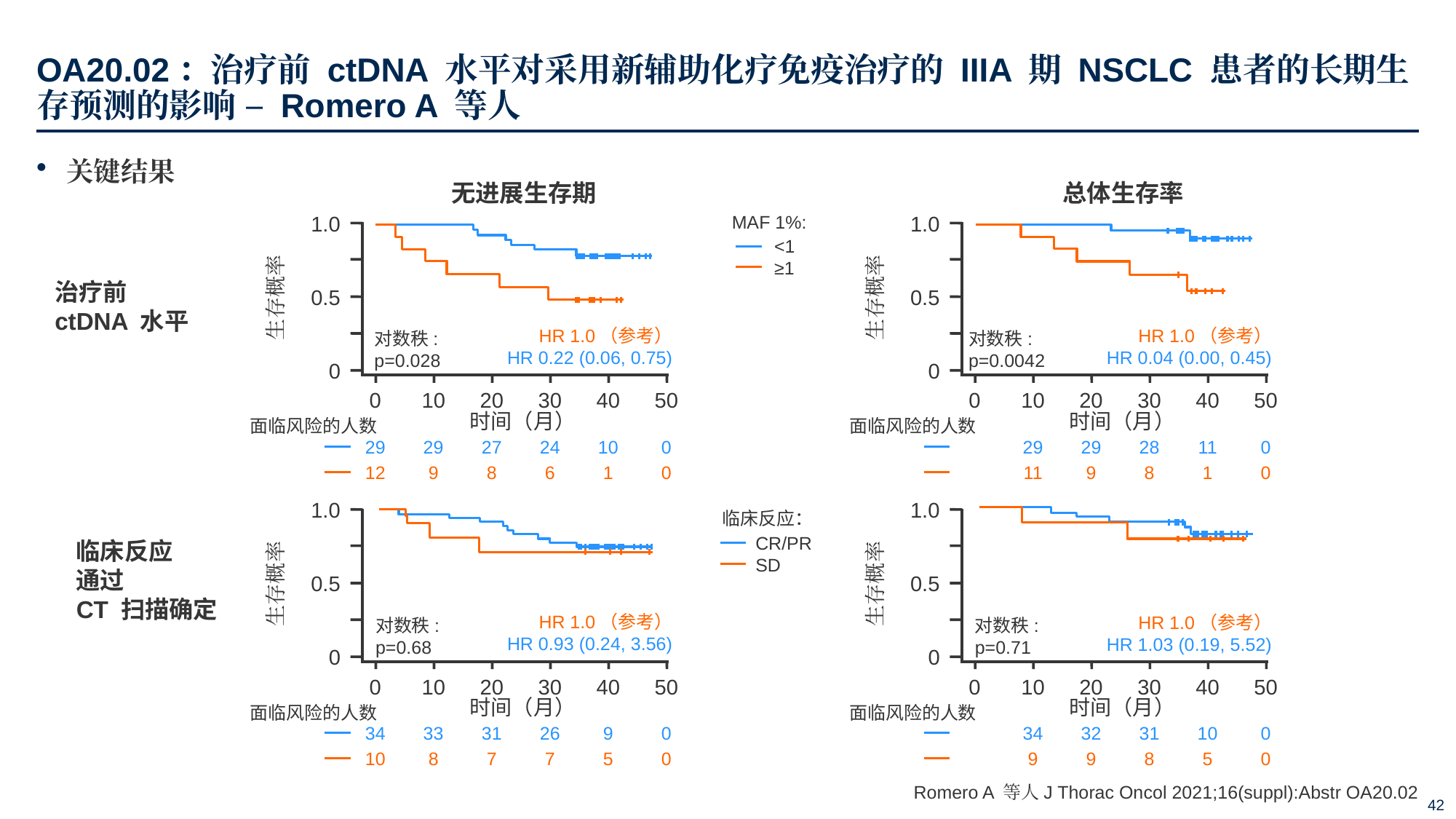

# OA20.02：治疗前 ctDNA 水平对采用新辅助化疗免疫治疗的 IIIA 期 NSCLC 患者的长期生存预测的影响 – Romero A 等人
关键结果
无进展生存期
1.0

0.5
生存概率

0

0
10
20
30
40
50
时间（月）
面临风险的人数

HR 1.0（参考）
HR 0.22 (0.06, 0.75)
对数秩:
p=0.028
29
29
27
24
10
0
12
9
8
6
1
0
1.0

0.5
生存概率

0

0
10
20
30
40
50
时间（月）
面临风险的人数

HR 1.0（参考）
HR 0.93 (0.24, 3.56)
对数秩:
p=0.68
34
33
31
26
9
0
10
8
7
7
5
0
总体生存率
1.0

0.5
生存概率

0

0
10
20
30
40
50
时间（月）
面临风险的人数
MAF 1%:
<1
≥1

治疗前
ctDNA 水平
HR 1.0（参考）
HR 0.04 (0.00, 0.45)
对数秩:
p=0.0042
29
29
28
11
0
11
9
8
1
0
1.0

0.5
生存概率

0

0
10
20
30
40
50
时间（月）
面临风险的人数
临床反应：
CR/PR
SD

临床反应
通过
CT 扫描确定
HR 1.0（参考）
HR 1.03 (0.19, 5.52)
对数秩:
p=0.71
34
32
31
10
0
9
9
8
5
0
Romero A 等人J Thorac Oncol 2021;16(suppl):Abstr OA20.02